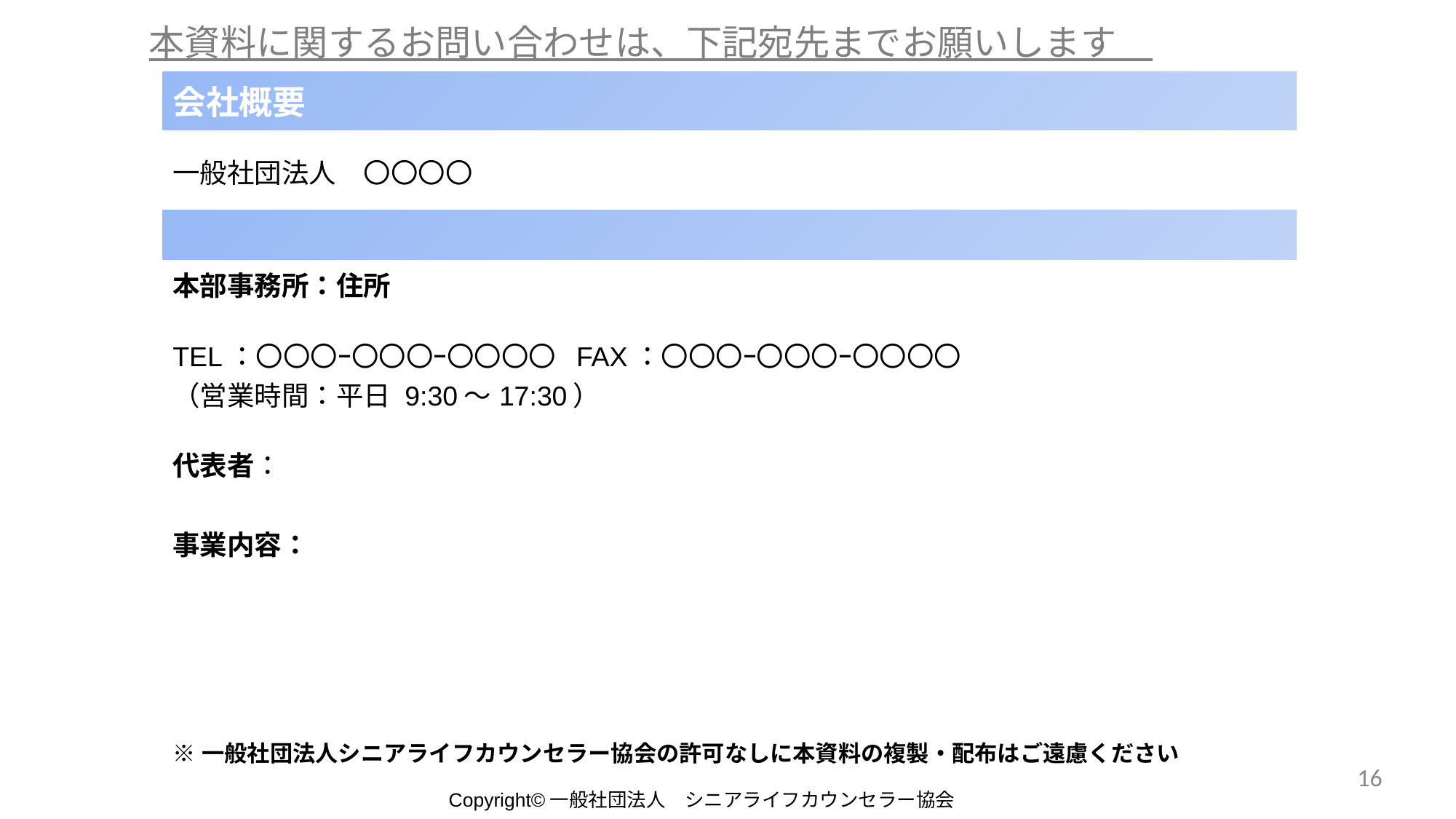

# 本資料に関するお問い合わせは、下記宛先までお願いします
| 会社概要 |
| --- |
| 一般社団法人　〇〇〇〇 |
|  |
| 本部事務所：住所 TEL：〇〇〇ｰ〇〇〇ｰ〇〇〇〇 FAX：〇〇〇ｰ〇〇〇ｰ〇〇〇〇 （営業時間：平日 9:30～17:30） 代表者： 　　　　　　　　 事業内容： |
| ※一般社団法人シニアライフカウンセラー協会の許可なしに本資料の複製・配布はご遠慮ください |
|  |
16
Copyright©一般社団法人　シニアライフカウンセラー協会